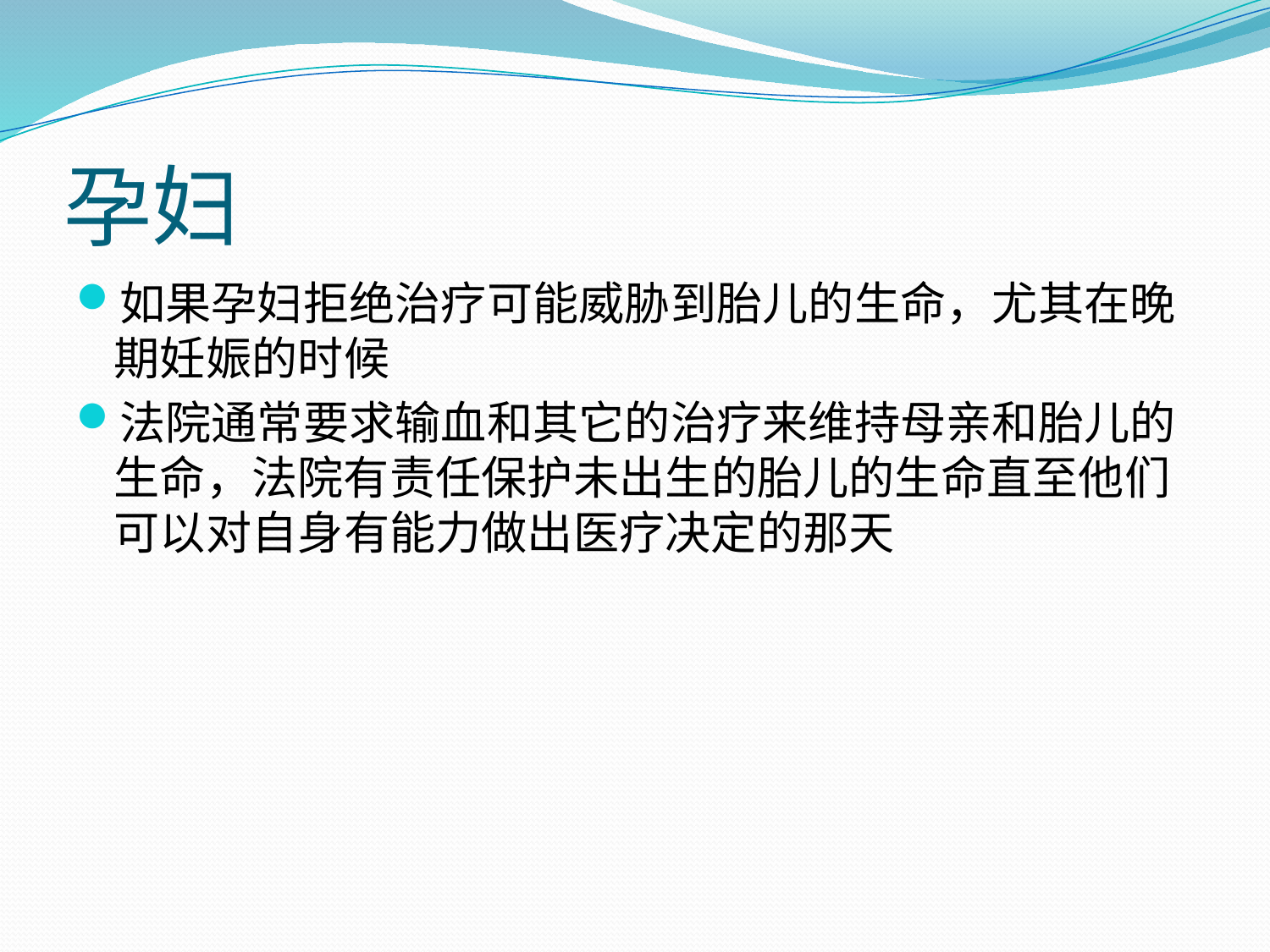

# 孕妇
如果孕妇拒绝治疗可能威胁到胎儿的生命，尤其在晚期妊娠的时候
法院通常要求输血和其它的治疗来维持母亲和胎儿的生命，法院有责任保护未出生的胎儿的生命直至他们可以对自身有能力做出医疗决定的那天